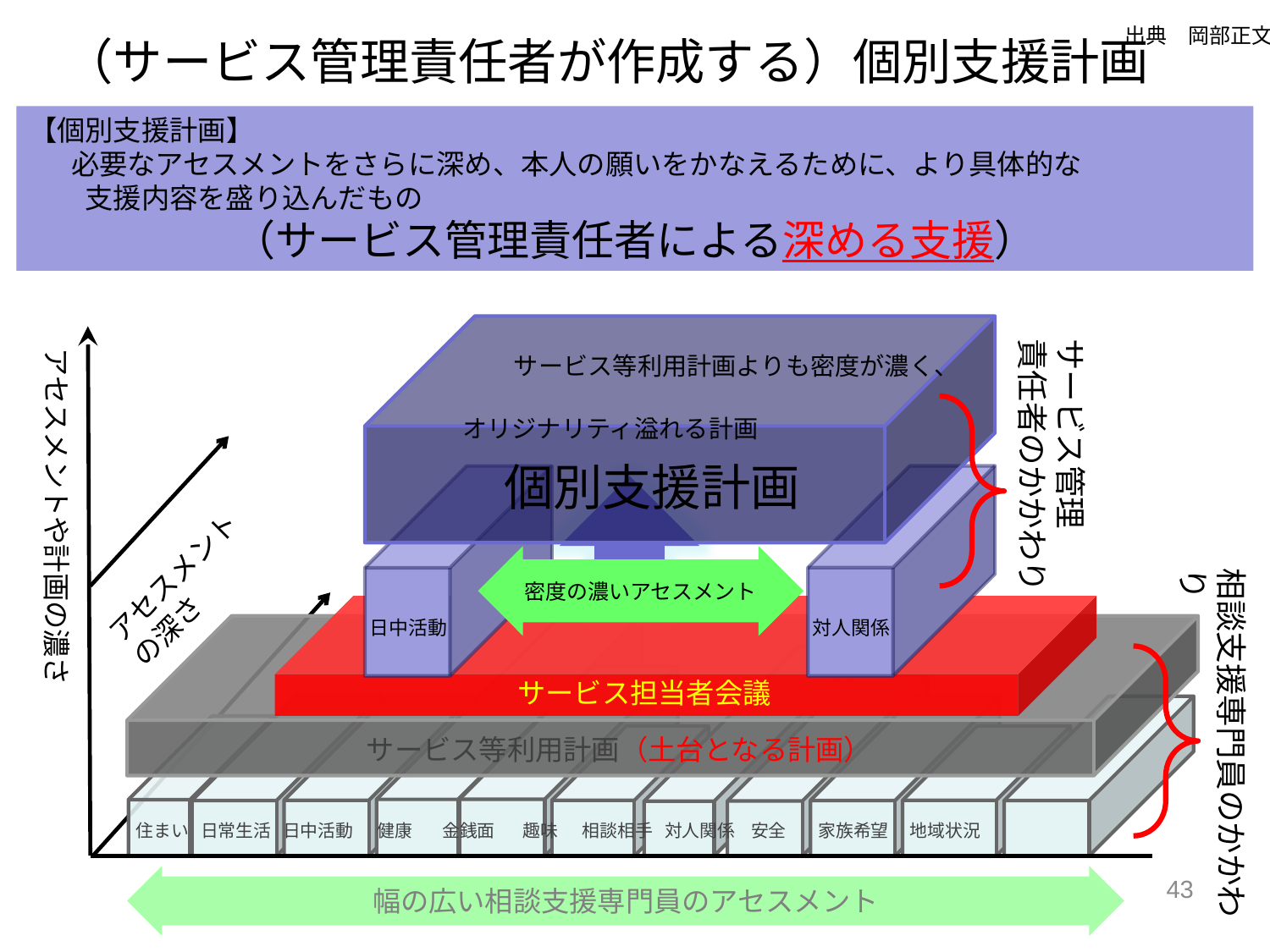

# （サービス管理責任者が作成する）個別支援計画
出典　岡部正文
【個別支援計画】
　　必要なアセスメントをさらに深め、本人の願いをかなえるために、より具体的な
　　支援内容を盛り込んだもの
（サービス管理責任者による深める支援）

　　　 サービス等利用計画よりも密度が濃く、
　　 　 オリジナリティ溢れる計画
個別支援計画
サービス管理
責任者のかかわり
アセスメントや計画の濃さ

対人関係

日中活動

アセスメントの深さ
密度の濃いアセスメント
相談支援専門員のかかわり

サービス担当者会議

サービス等利用計画（土台となる計画）

  住まい   日常生活   日中活動      健康　   金銭面       趣味      相談相手   対人関係    安全        家族希望　 地域状況
幅の広い相談支援専門員のアセスメント
43